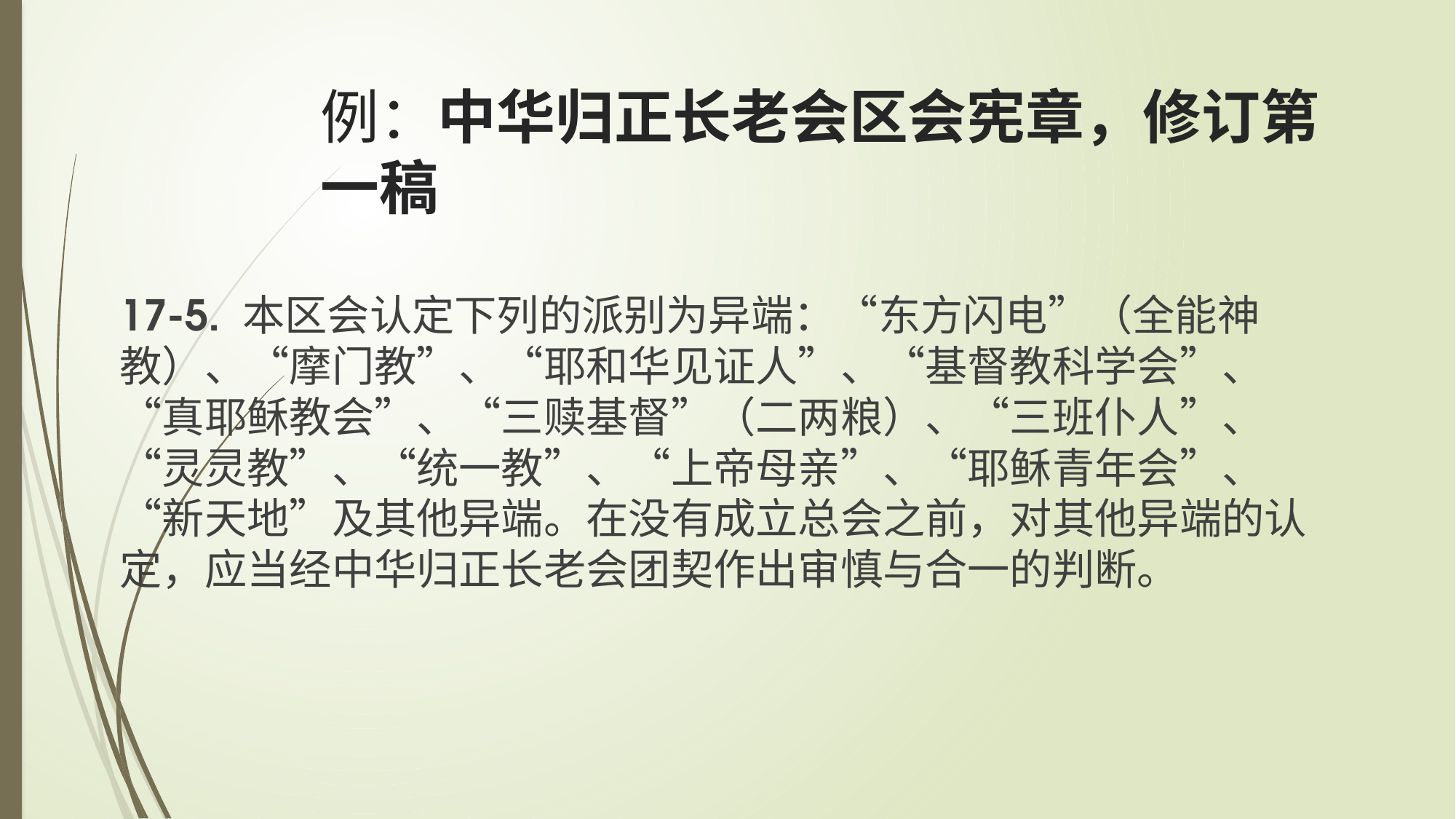

# 例：中华归正长老会区会宪章，修订第一稿
17-5. 本区会认定下列的派别为异端：“东方闪电”（全能神教）、“摩门教”、“耶和华见证人”、“基督教科学会”、“真耶稣教会”、“三赎基督”（二两粮）、“三班仆人”、“灵灵教”、“统一教”、“上帝母亲”、“耶稣青年会”、“新天地”及其他异端。在没有成立总会之前，对其他异端的认定，应当经中华归正长老会团契作出审慎与合一的判断。